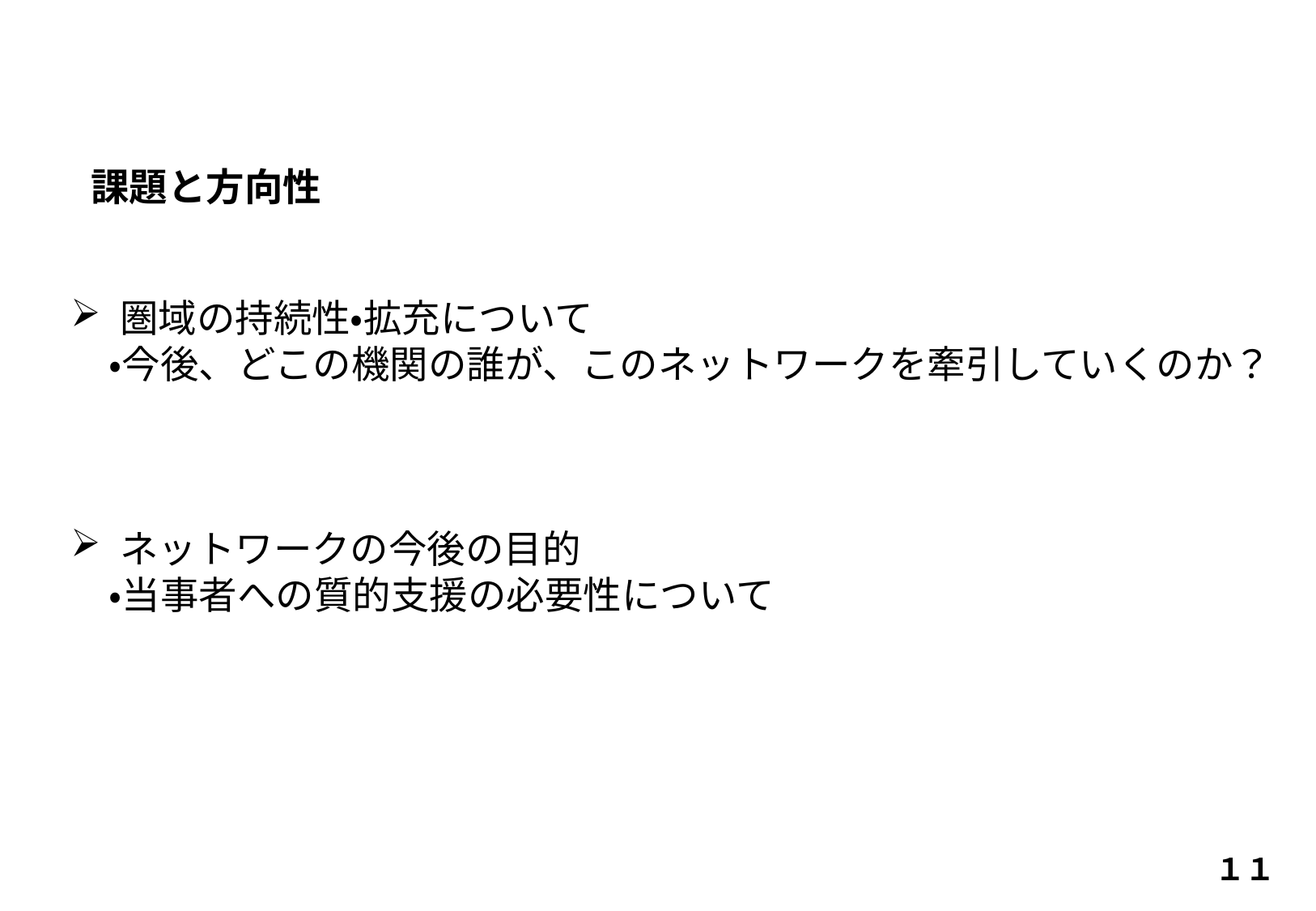

課題と方向性
圏域の持続性・拡充について
　・今後、どこの機関の誰が、このネットワークを牽引していくのか？

ネットワークの今後の目的
　・当事者への質的支援の必要性について
１１